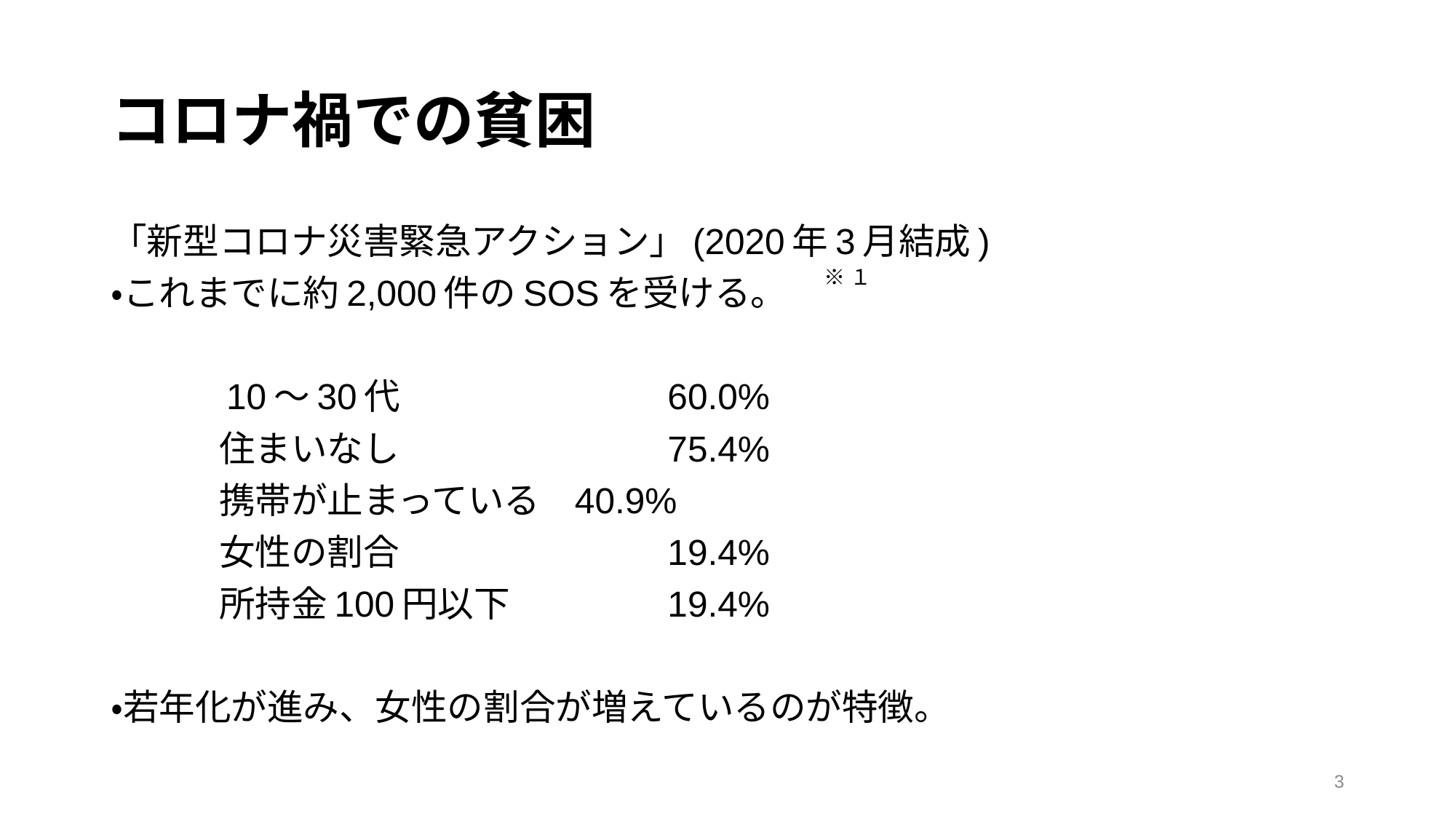

# コロナ禍での貧困
「新型コロナ災害緊急アクション」(2020年3月結成)
・これまでに約2,000件のSOSを受ける。

　　　10〜30代			60.0%
　　　住まいなし			75.4%
　　　携帯が止まっている	40.9%
　　　女性の割合			19.4%
　　　所持金100円以下		19.4%

・若年化が進み、女性の割合が増えているのが特徴。
※１
3